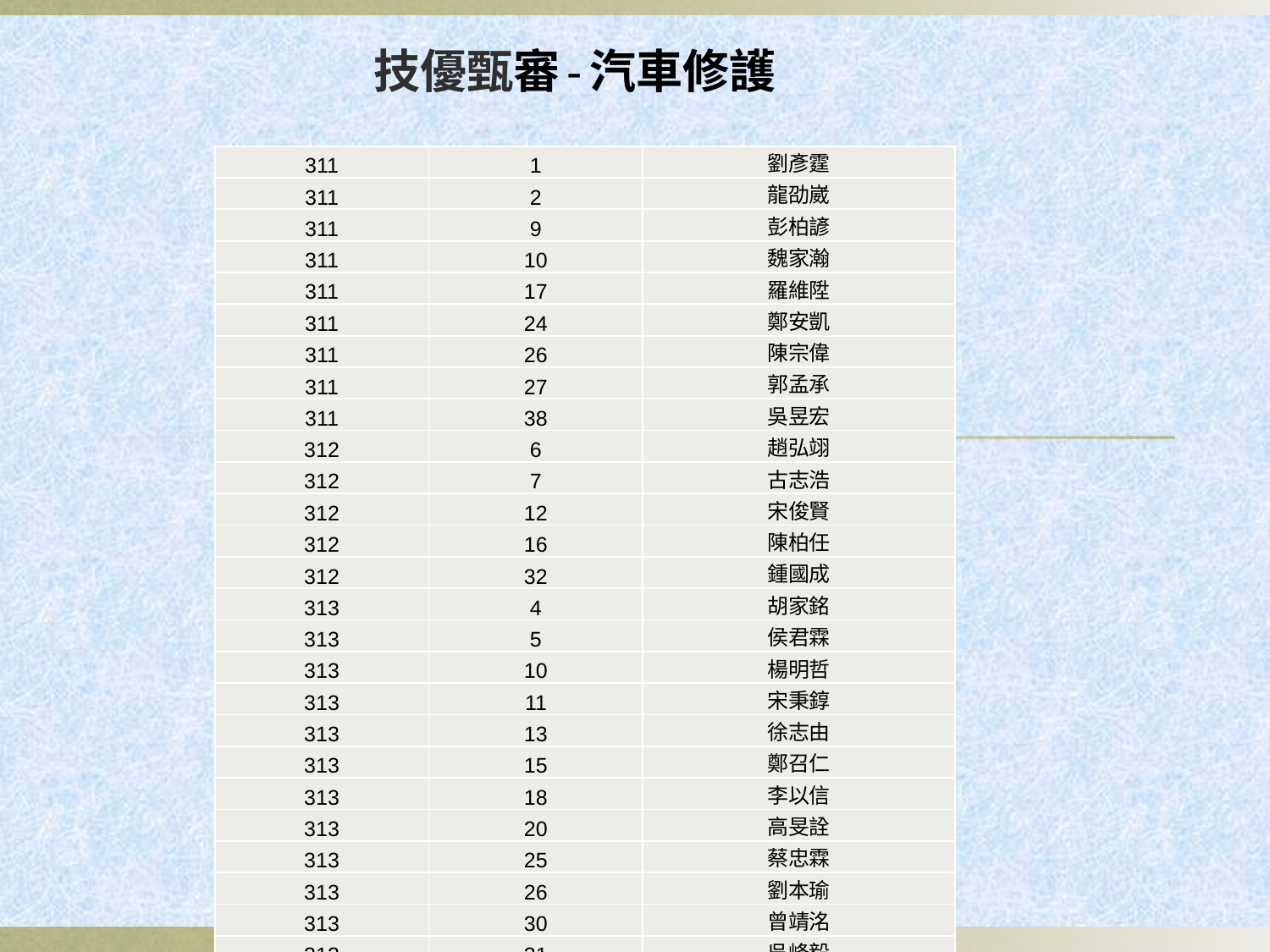

# 技優甄審-汽車修護
| 311 | 1 | 劉彥霆 |
| --- | --- | --- |
| 311 | 2 | 龍劭崴 |
| 311 | 9 | 彭柏諺 |
| 311 | 10 | 魏家瀚 |
| 311 | 17 | 羅維陞 |
| 311 | 24 | 鄭安凱 |
| 311 | 26 | 陳宗偉 |
| 311 | 27 | 郭孟承 |
| 311 | 38 | 吳昱宏 |
| 312 | 6 | 趙弘翊 |
| 312 | 7 | 古志浩 |
| 312 | 12 | 宋俊賢 |
| 312 | 16 | 陳柏任 |
| 312 | 32 | 鍾國成 |
| 313 | 4 | 胡家銘 |
| 313 | 5 | 侯君霖 |
| 313 | 10 | 楊明哲 |
| 313 | 11 | 宋秉錞 |
| 313 | 13 | 徐志由 |
| 313 | 15 | 鄭召仁 |
| 313 | 18 | 李以信 |
| 313 | 20 | 高旻詮 |
| 313 | 25 | 蔡忠霖 |
| 313 | 26 | 劉本瑜 |
| 313 | 30 | 曾靖洺 |
| 313 | 31 | 吳峰毅 |
| 汽313 | 34 | 陳柏宇 |